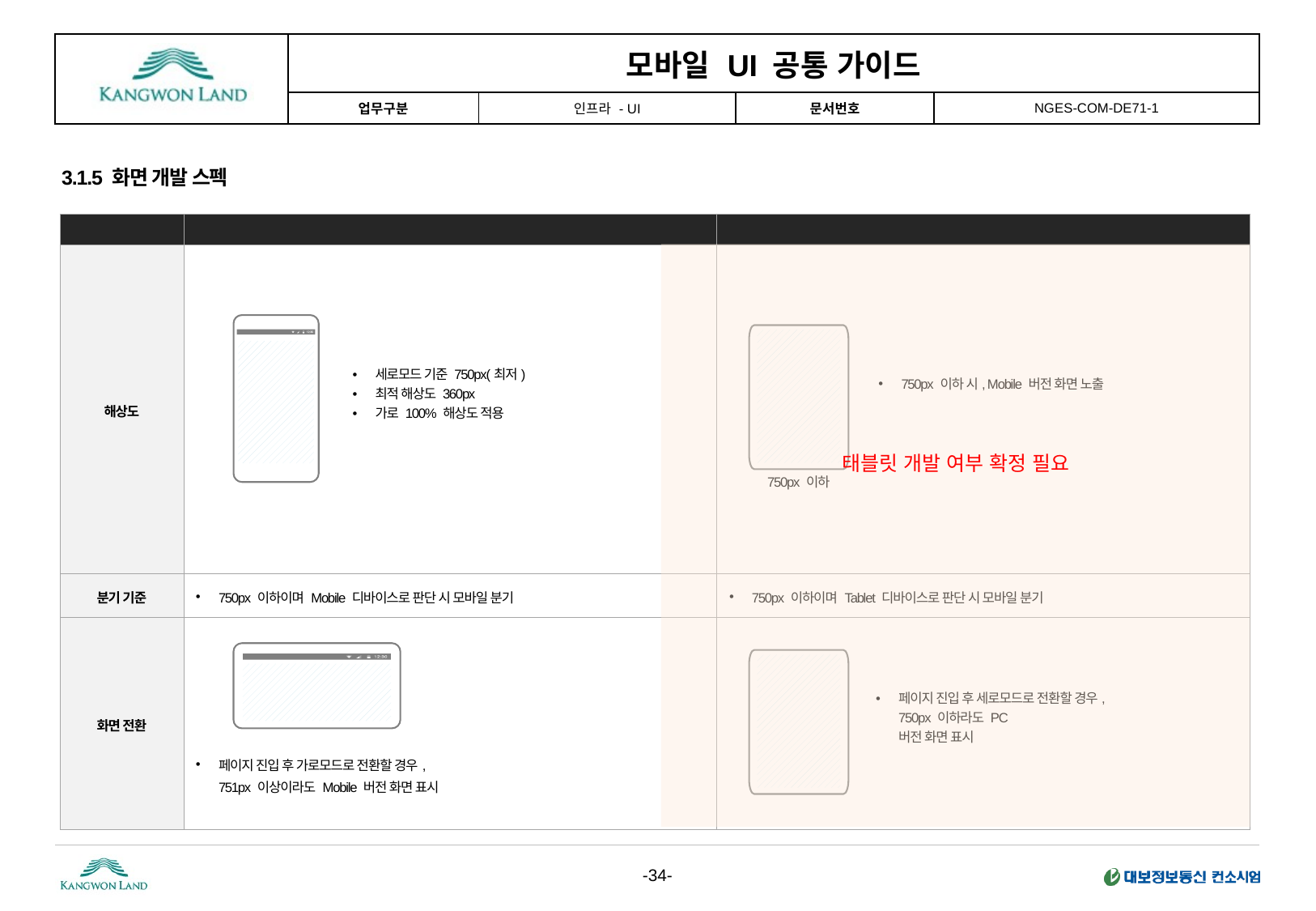

3.1.5 화면 개발 스펙
| 구분 | Mobile | Tablet |
| --- | --- | --- |
| 해상도 |  |  |
| 분기 기준 | 750px 이하이며 Mobile 디바이스로 판단 시 모바일 분기 | 750px 이하이며 Tablet 디바이스로 판단 시 모바일 분기 |
| 화면 전환 | 페이지 진입 후 가로모드로 전환할 경우, 751px 이상이라도 Mobile 버전 화면 표시 |  |
태블릿 개발 여부 확정 필요

세로모드 기준 750px(최저)
최적 해상도 360px
가로 100% 해상도 적용

750px 이하 시, Mobile 버전 화면 노출
750px 이하

페이지 진입 후 세로모드로 전환할 경우, 750px 이하라도 PC
버전 화면 표시